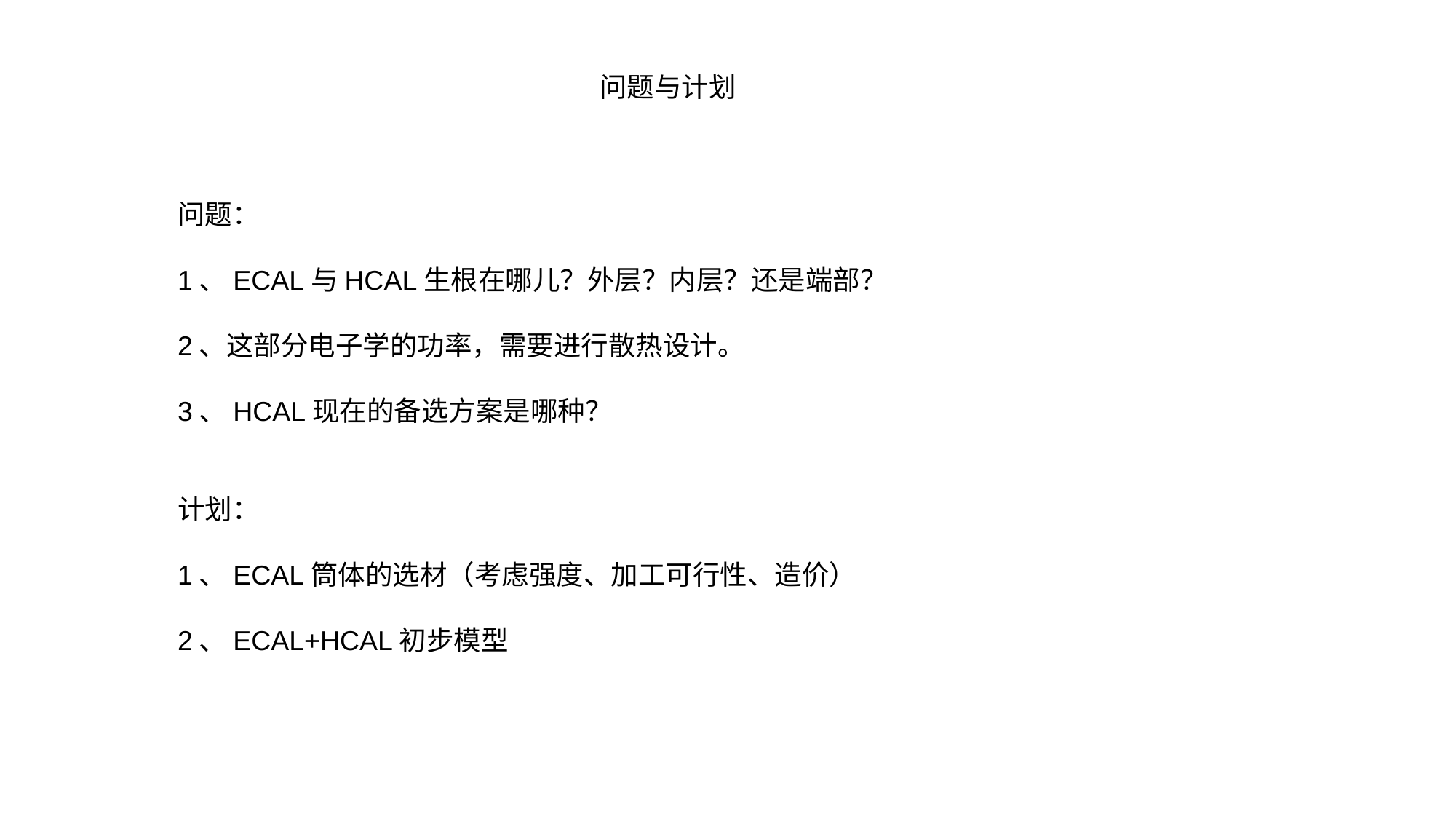

问题与计划
问题：

1、ECAL与HCAL生根在哪儿？外层？内层？还是端部？

2、这部分电子学的功率，需要进行散热设计。

3、HCAL现在的备选方案是哪种？

计划：

1、ECAL筒体的选材（考虑强度、加工可行性、造价）

2、ECAL+HCAL初步模型